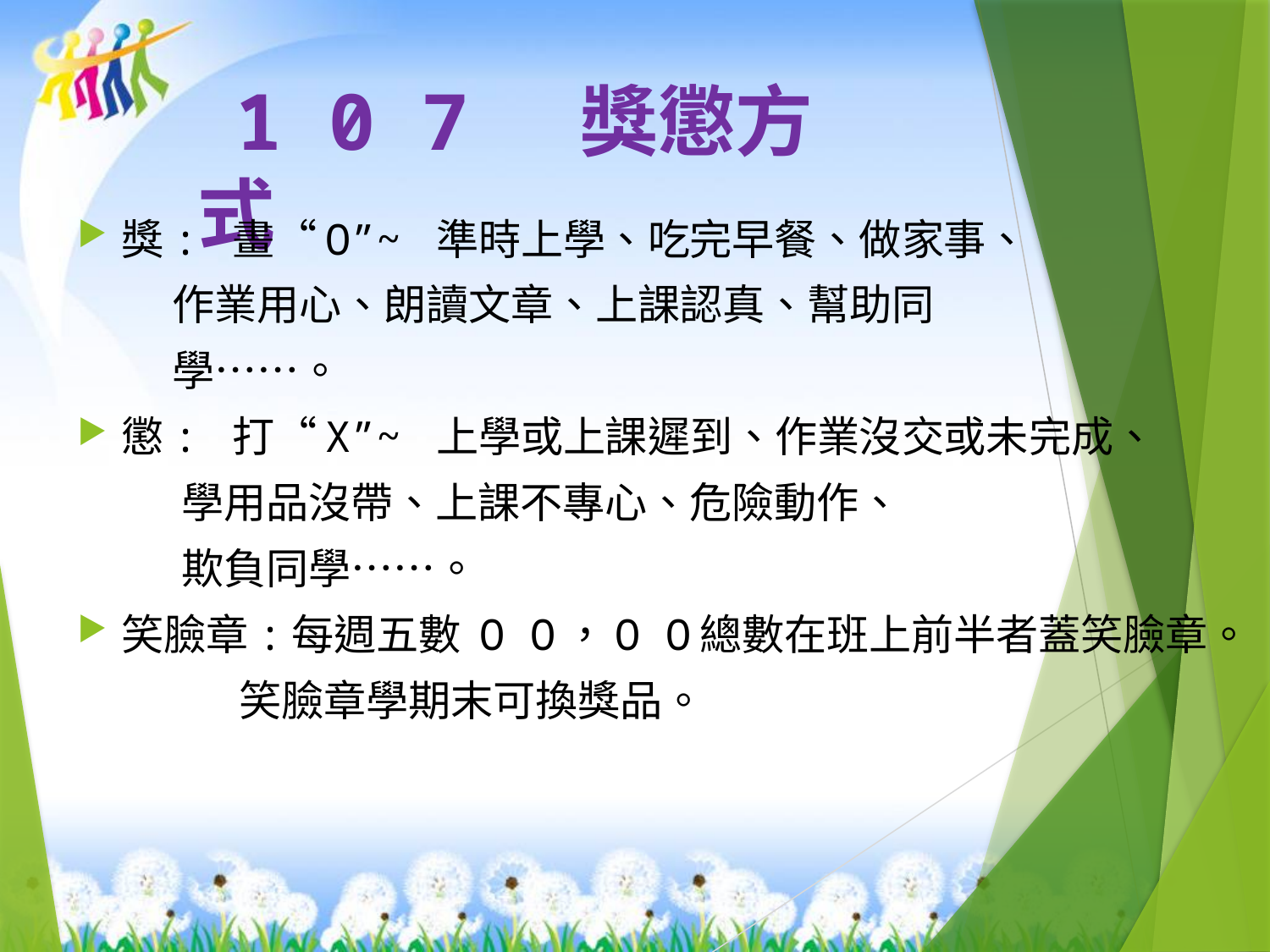

1 0 7  獎懲方式
獎: 畫“O”~ 準時上學、吃完早餐、做家事、
         作業用心、朗讀文章、上課認真、幫助同
         學……。
懲: 打“X”~ 上學或上課遲到、作業沒交或未完成、
          學用品沒帶、上課不專心、危險動作、
          欺負同學……。
笑臉章:每週五數 O O，O O總數在班上前半者蓋笑臉章。
                笑臉章學期末可換獎品。